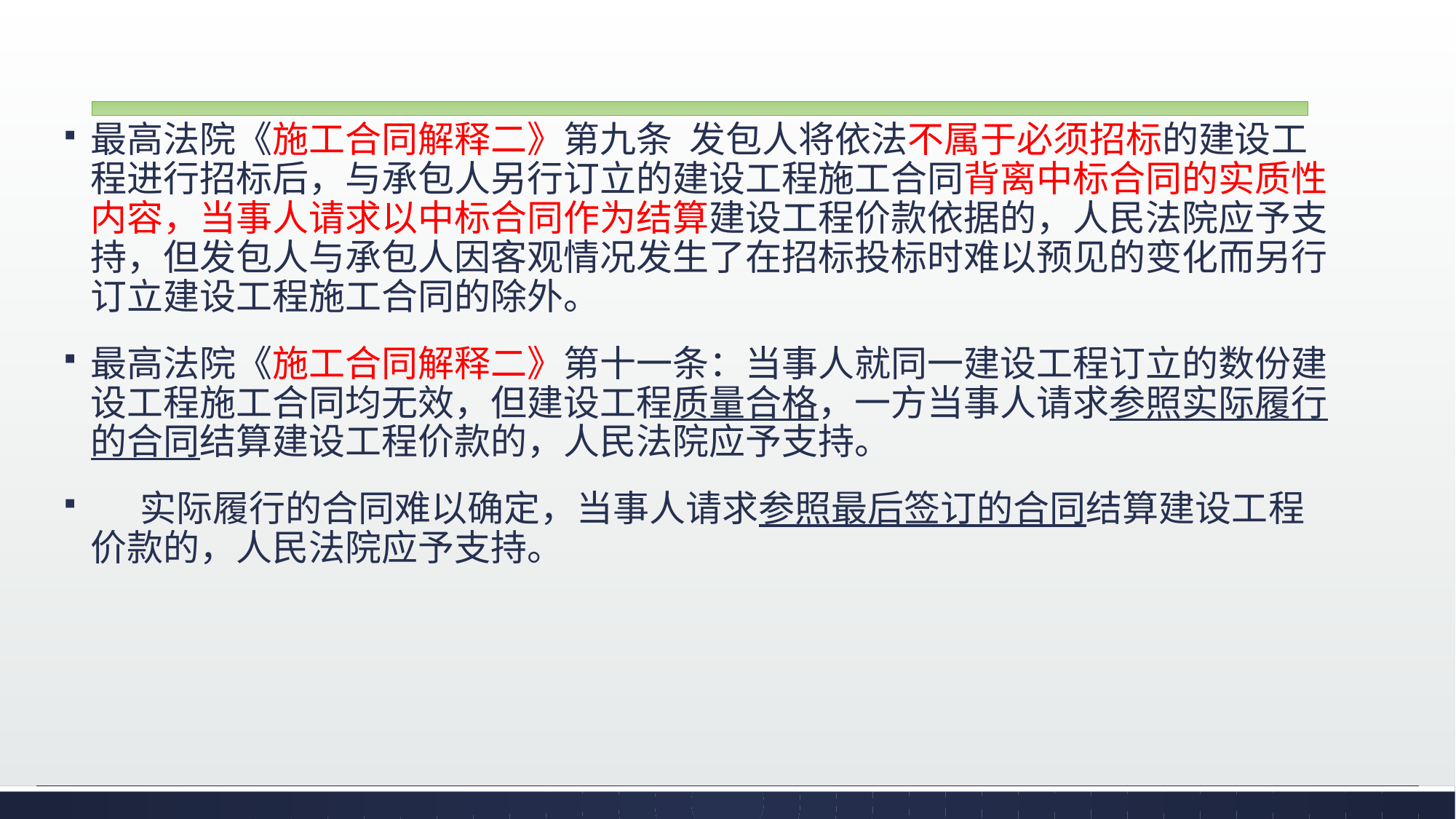

#

最高法院《施工合同解释二》第九条  发包人将依法不属于必须招标的建设工程进行招标后，与承包人另行订立的建设工程施工合同背离中标合同的实质性内容，当事人请求以中标合同作为结算建设工程价款依据的，人民法院应予支持，但发包人与承包人因客观情况发生了在招标投标时难以预见的变化而另行订立建设工程施工合同的除外。
最高法院《施工合同解释二》第十一条：当事人就同一建设工程订立的数份建设工程施工合同均无效，但建设工程质量合格，一方当事人请求参照实际履行的合同结算建设工程价款的，人民法院应予支持。
     实际履行的合同难以确定，当事人请求参照最后签订的合同结算建设工程价款的，人民法院应予支持。